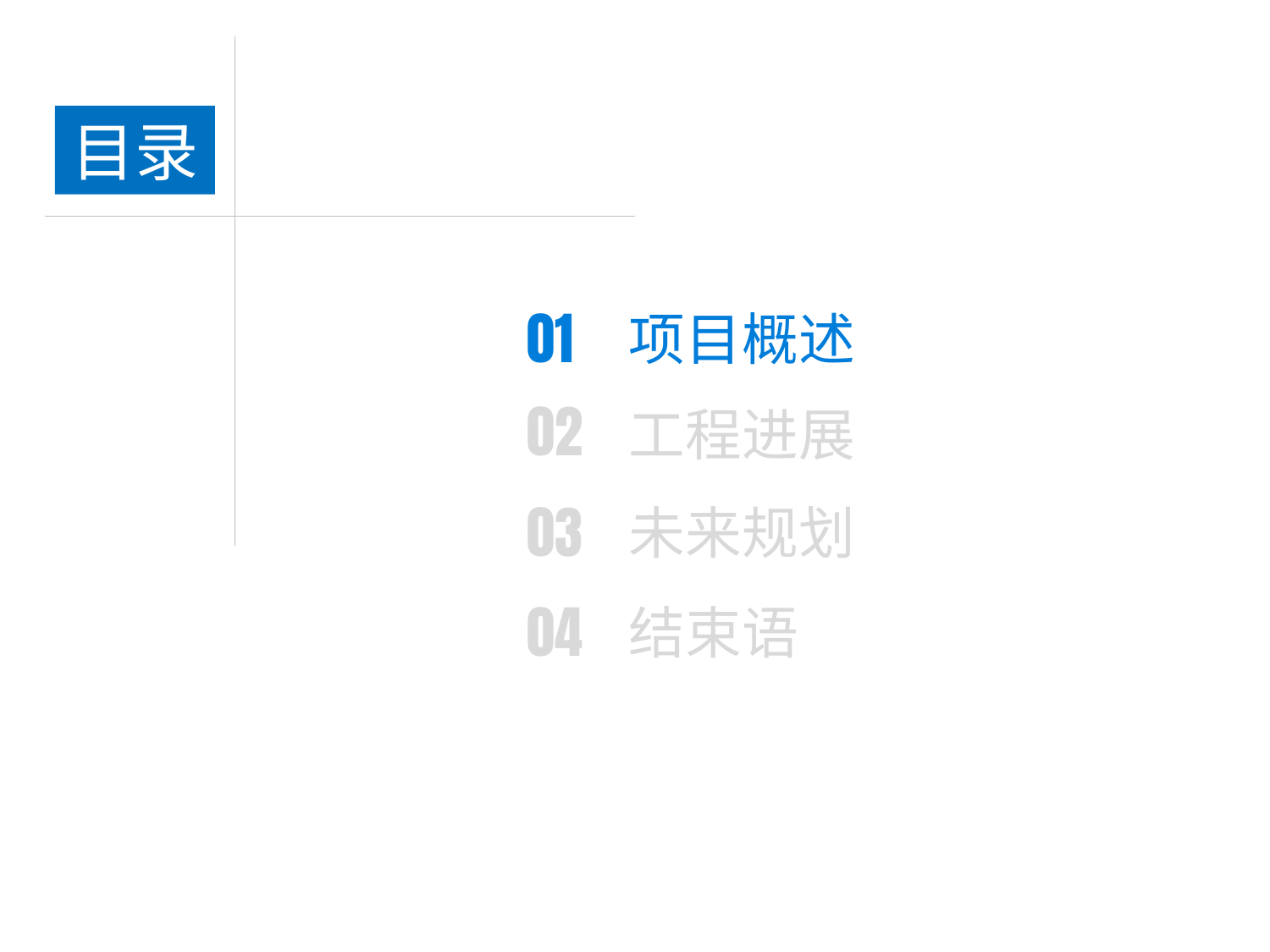

目录
项目概述
01
02
工程进展
未来规划
03
结束语
04